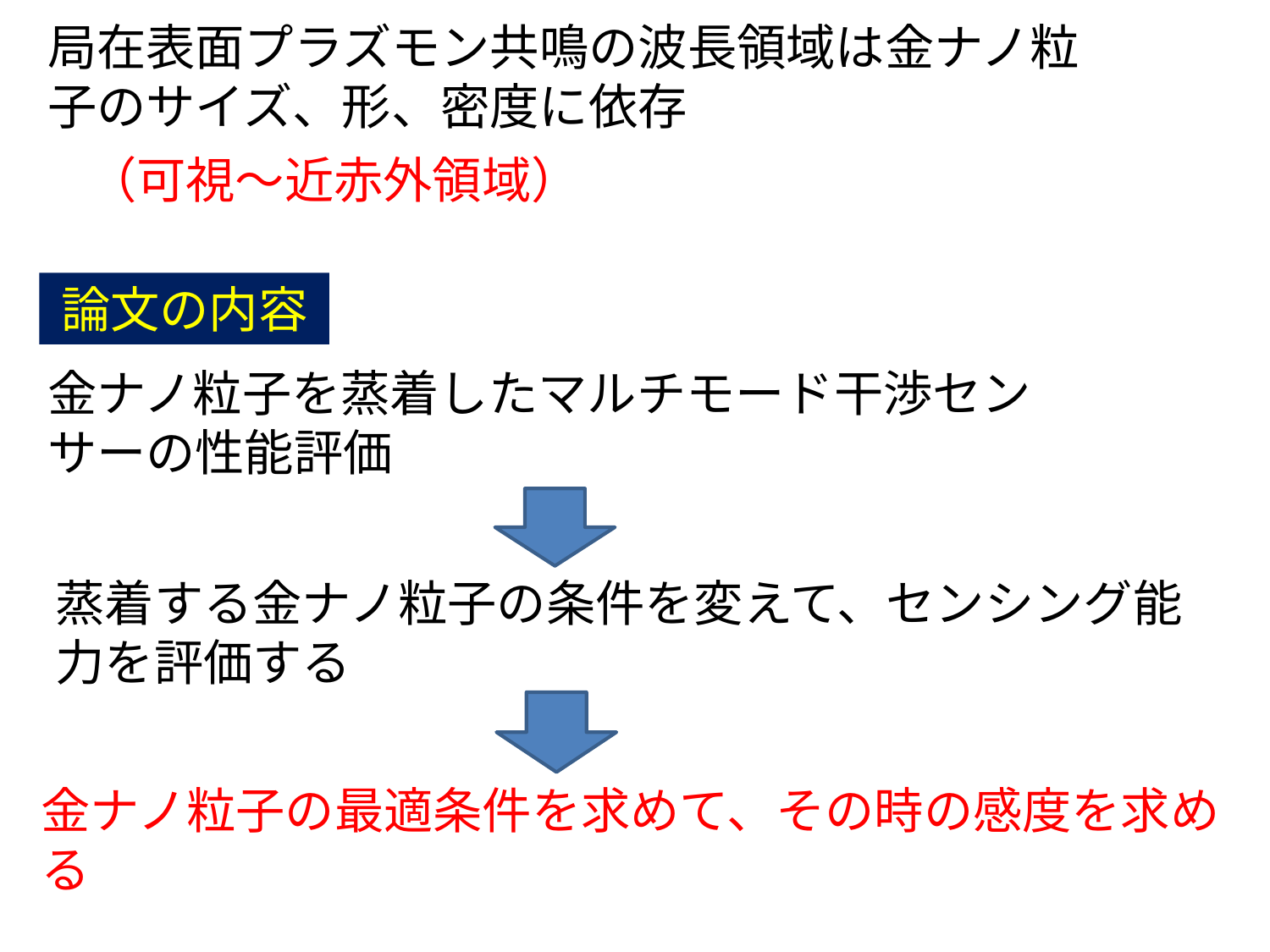

局在表面プラズモン共鳴の波長領域は金ナノ粒子のサイズ、形、密度に依存
（可視～近赤外領域）
論文の内容
金ナノ粒子を蒸着したマルチモード干渉センサーの性能評価

蒸着する金ナノ粒子の条件を変えて、センシング能力を評価する

金ナノ粒子の最適条件を求めて、その時の感度を求める